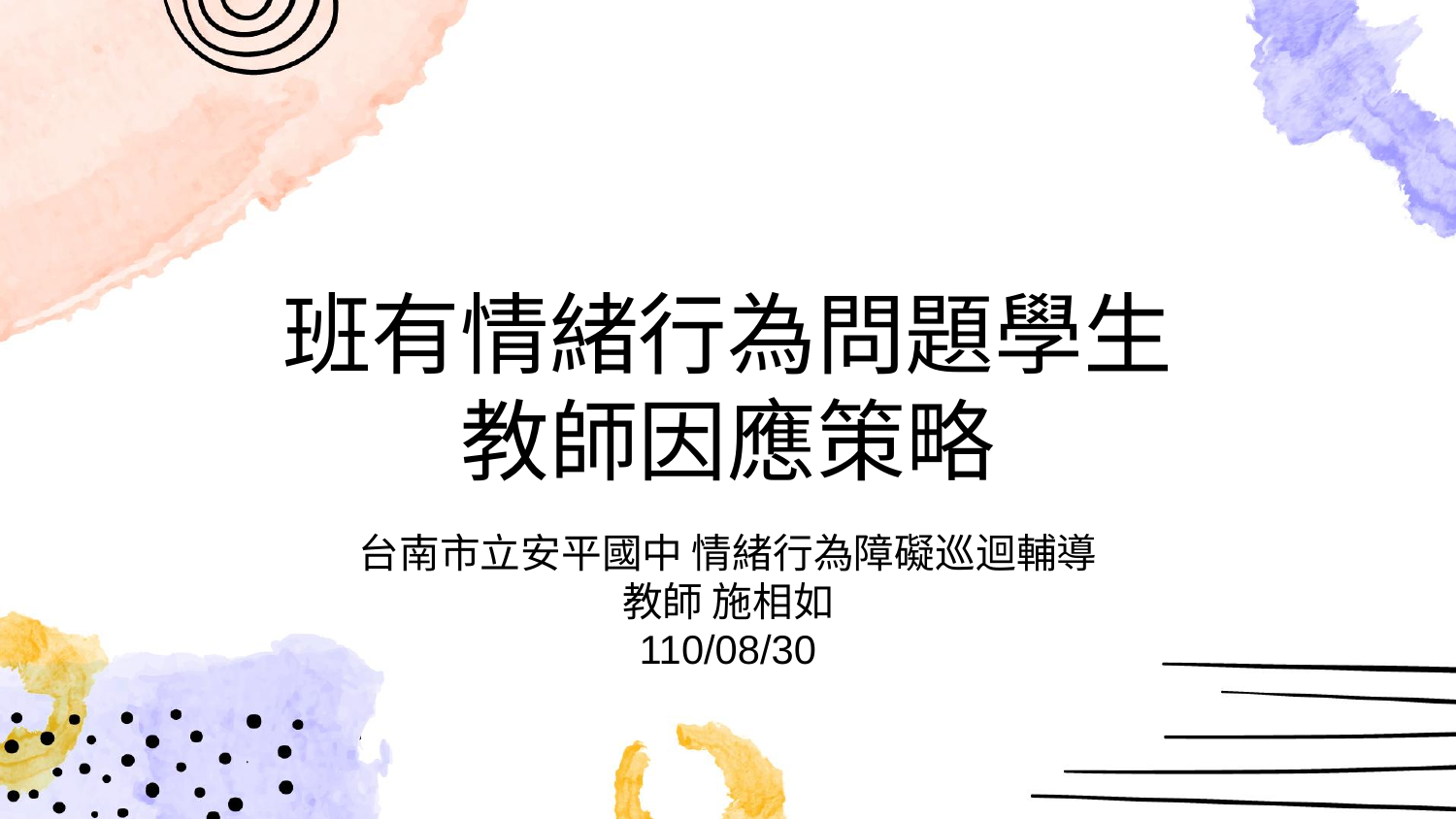

# 班有情緒行為問題學生
教師因應策略
台南市立安平國中 情緒行為障礙巡迴輔導
教師 施相如
110/08/30